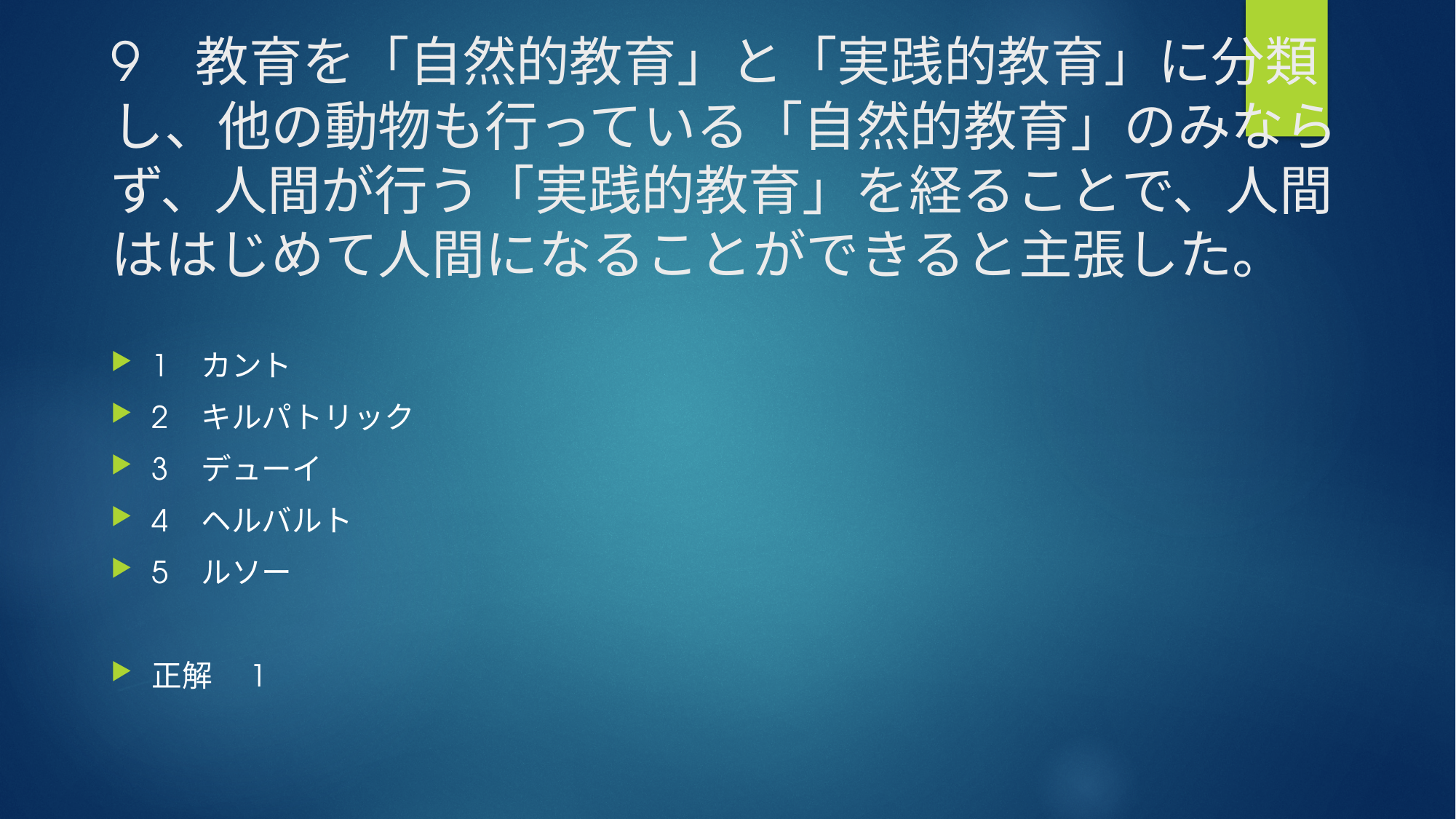

# 9   教育を「自然的教育」と「実践的教育」に分類し、他の動物も行っている「自然的教育」のみならず、人間が行う「実践的教育」を経ることで、人間ははじめて人間になることができると主張した。
1   カント
2   キルパトリック
3   デューイ
4   ヘルバルト
5   ルソー

正解　1